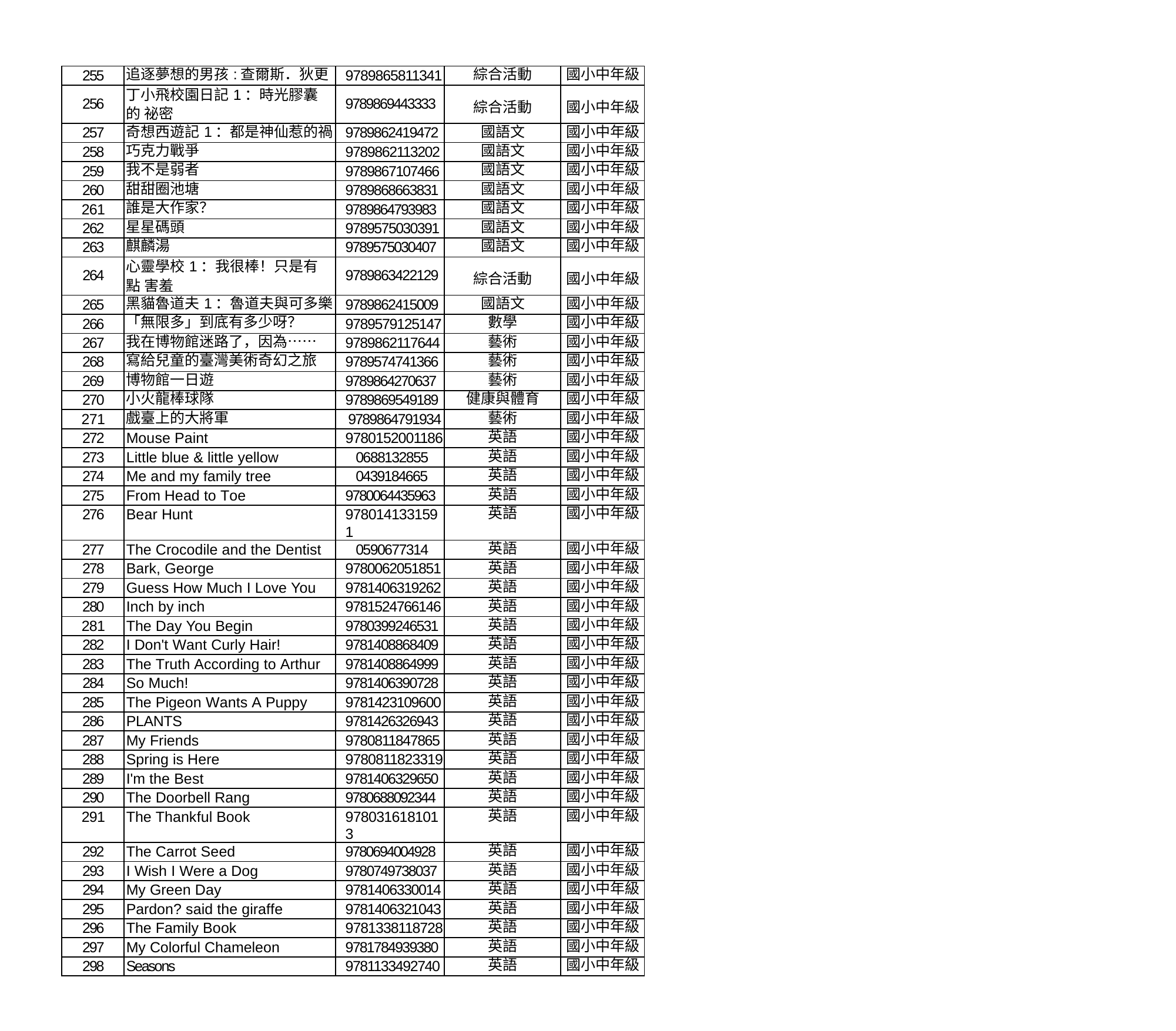

| 255 | 追逐夢想的男孩:查爾斯．狄更 | 9789865811341 | 綜合活動 | 國小中年級 |
| --- | --- | --- | --- | --- |
| 256 | 丁小飛校園日記1：時光膠囊的 祕密 | 9789869443333 | 綜合活動 | 國小中年級 |
| 257 | 奇想西遊記1：都是神仙惹的禍 | 9789862419472 | 國語文 | 國小中年級 |
| 258 | 巧克力戰爭 | 9789862113202 | 國語文 | 國小中年級 |
| 259 | 我不是弱者 | 9789867107466 | 國語文 | 國小中年級 |
| 260 | 甜甜圈池塘 | 9789868663831 | 國語文 | 國小中年級 |
| 261 | 誰是大作家？ | 9789864793983 | 國語文 | 國小中年級 |
| 262 | 星星碼頭 | 9789575030391 | 國語文 | 國小中年級 |
| 263 | 麒麟湯 | 9789575030407 | 國語文 | 國小中年級 |
| 264 | 心靈學校1：我很棒！只是有點 害羞 | 9789863422129 | 綜合活動 | 國小中年級 |
| 265 | 黑貓魯道夫1：魯道夫與可多樂 | 9789862415009 | 國語文 | 國小中年級 |
| 266 | 「無限多」到底有多少呀？ | 9789579125147 | 數學 | 國小中年級 |
| 267 | 我在博物館迷路了，因為…… | 9789862117644 | 藝術 | 國小中年級 |
| 268 | 寫給兒童的臺灣美術奇幻之旅 | 9789574741366 | 藝術 | 國小中年級 |
| 269 | 博物館一日遊 | 9789864270637 | 藝術 | 國小中年級 |
| 270 | 小火龍棒球隊 | 9789869549189 | 健康與體育 | 國小中年級 |
| 271 | 戲臺上的大將軍 | 9789864791934 | 藝術 | 國小中年級 |
| 272 | Mouse Paint | 9780152001186 | 英語 | 國小中年級 |
| 273 | Little blue & little yellow | 0688132855 | 英語 | 國小中年級 |
| 274 | Me and my family tree | 0439184665 | 英語 | 國小中年級 |
| 275 | From Head to Toe | 9780064435963 | 英語 | 國小中年級 |
| 276 | Bear Hunt | 9780141331591 | 英語 | 國小中年級 |
| 277 | The Crocodile and the Dentist | 0590677314 | 英語 | 國小中年級 |
| 278 | Bark, George | 9780062051851 | 英語 | 國小中年級 |
| 279 | Guess How Much I Love You | 9781406319262 | 英語 | 國小中年級 |
| 280 | Inch by inch | 9781524766146 | 英語 | 國小中年級 |
| 281 | The Day You Begin | 9780399246531 | 英語 | 國小中年級 |
| 282 | I Don't Want Curly Hair! | 9781408868409 | 英語 | 國小中年級 |
| 283 | The Truth According to Arthur | 9781408864999 | 英語 | 國小中年級 |
| 284 | So Much! | 9781406390728 | 英語 | 國小中年級 |
| 285 | The Pigeon Wants A Puppy | 9781423109600 | 英語 | 國小中年級 |
| 286 | PLANTS | 9781426326943 | 英語 | 國小中年級 |
| 287 | My Friends | 9780811847865 | 英語 | 國小中年級 |
| 288 | Spring is Here | 9780811823319 | 英語 | 國小中年級 |
| 289 | I'm the Best | 9781406329650 | 英語 | 國小中年級 |
| 290 | The Doorbell Rang | 9780688092344 | 英語 | 國小中年級 |
| 291 | The Thankful Book | 9780316181013 | 英語 | 國小中年級 |
| 292 | The Carrot Seed | 9780694004928 | 英語 | 國小中年級 |
| 293 | I Wish I Were a Dog | 9780749738037 | 英語 | 國小中年級 |
| 294 | My Green Day | 9781406330014 | 英語 | 國小中年級 |
| 295 | Pardon? said the giraffe | 9781406321043 | 英語 | 國小中年級 |
| 296 | The Family Book | 9781338118728 | 英語 | 國小中年級 |
| 297 | My Colorful Chameleon | 9781784939380 | 英語 | 國小中年級 |
| 298 | Seasons | 9781133492740 | 英語 | 國小中年級 |